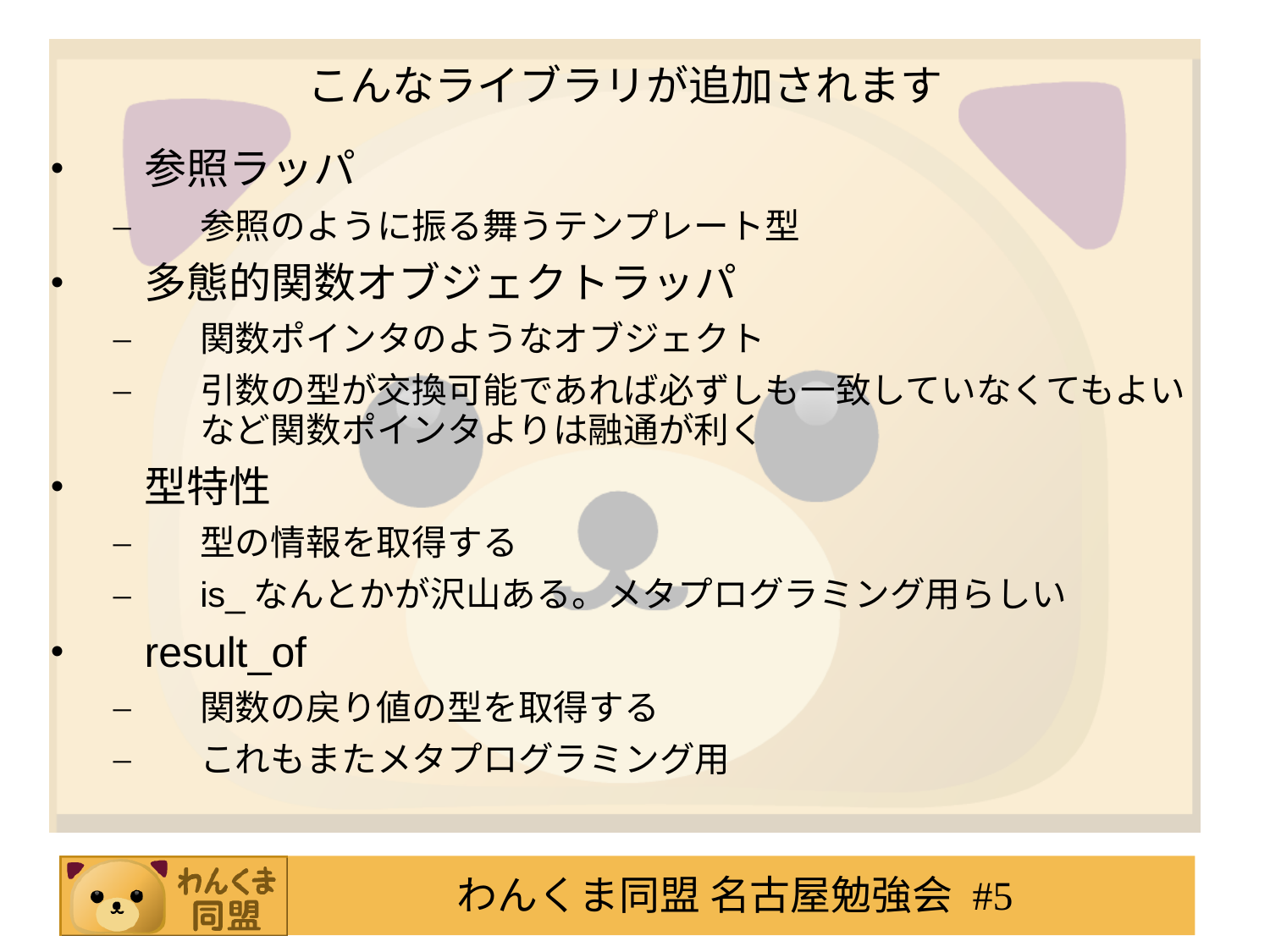

# こんなライブラリが追加されます
参照ラッパ
参照のように振る舞うテンプレート型
多態的関数オブジェクトラッパ
関数ポインタのようなオブジェクト
引数の型が交換可能であれば必ずしも一致していなくてもよいなど関数ポインタよりは融通が利く
型特性
型の情報を取得する
is_なんとかが沢山ある。メタプログラミング用らしい
result_of
関数の戻り値の型を取得する
これもまたメタプログラミング用